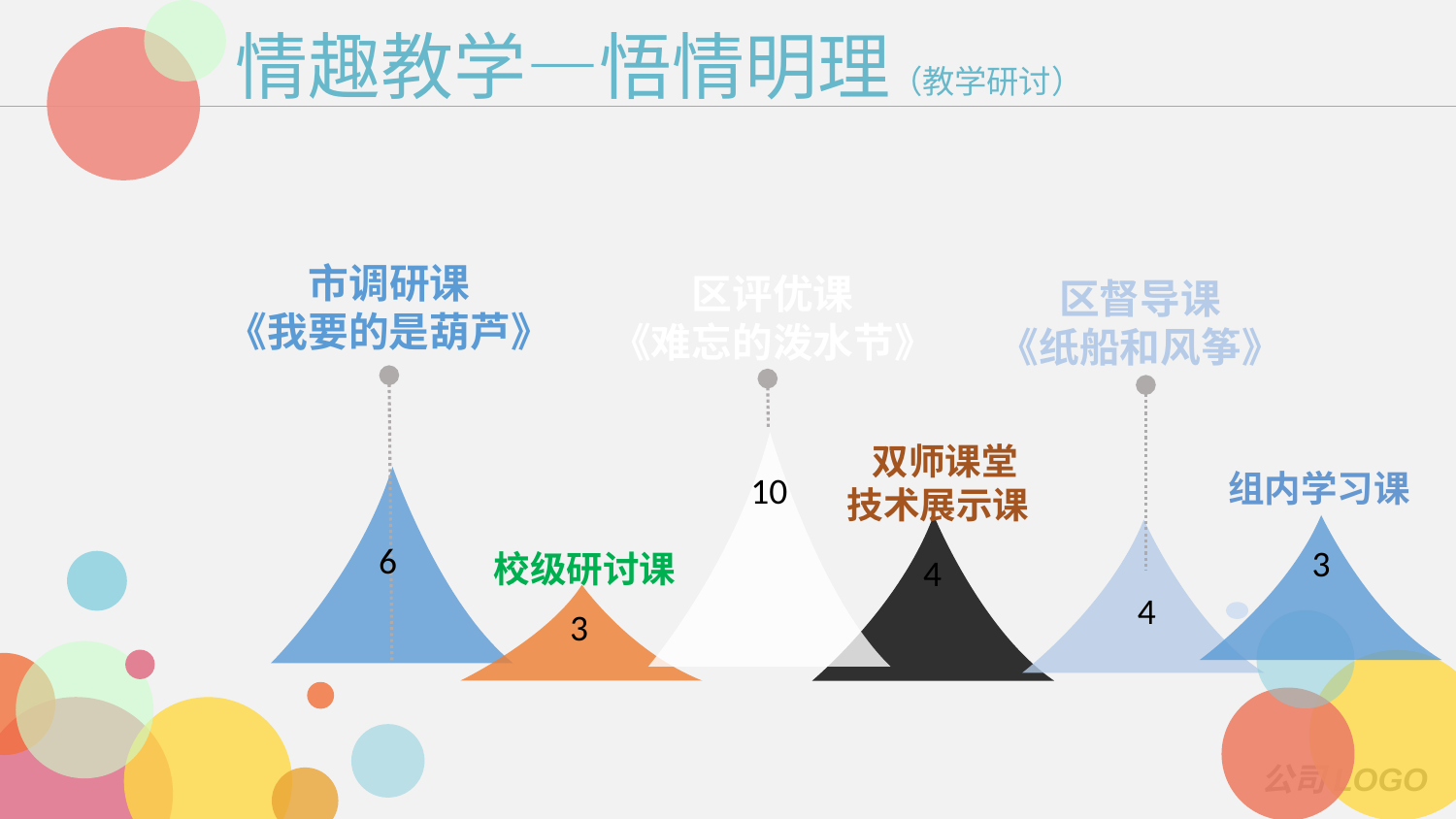

情趣教学—悟情明理（教学研讨）
市调研课
《我要的是葫芦》

区评优课
《难忘的泼水节》

区督导课
《纸船和风筝》

  双师课堂
技术展示课
组内学习课
10

 6

3
校级研讨课
4
4

3